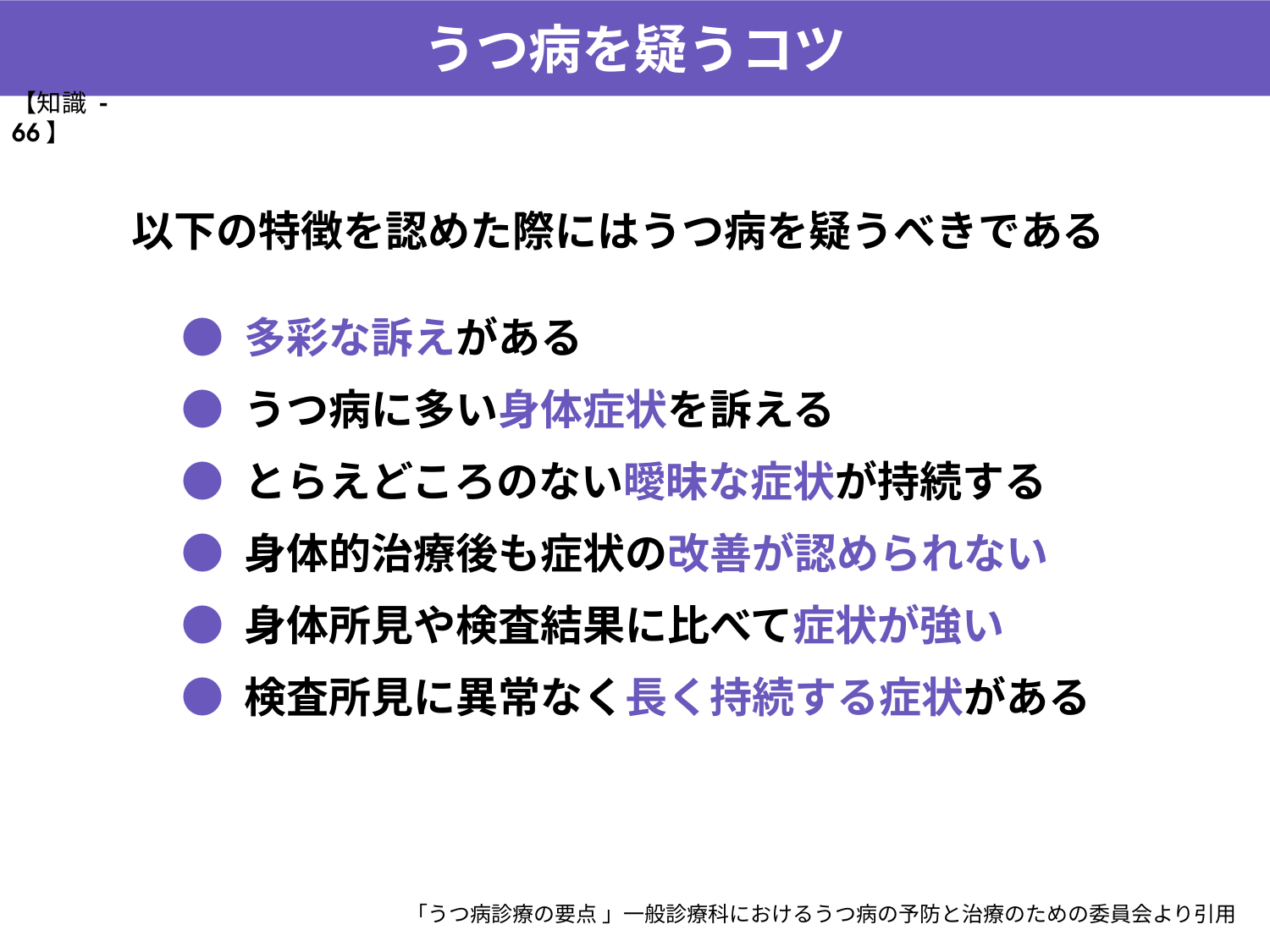

うつ病を疑うコツ
【知識 -66】
以下の特徴を認めた際にはうつ病を疑うべきである
● 多彩な訴えがある
● うつ病に多い身体症状を訴える
● とらえどころのない曖昧な症状が持続する
● 身体的治療後も症状の改善が認められない
● 身体所見や検査結果に比べて症状が強い
● 検査所見に異常なく長く持続する症状がある
「うつ病診療の要点 」一般診療科におけるうつ病の予防と治療のための委員会より引用